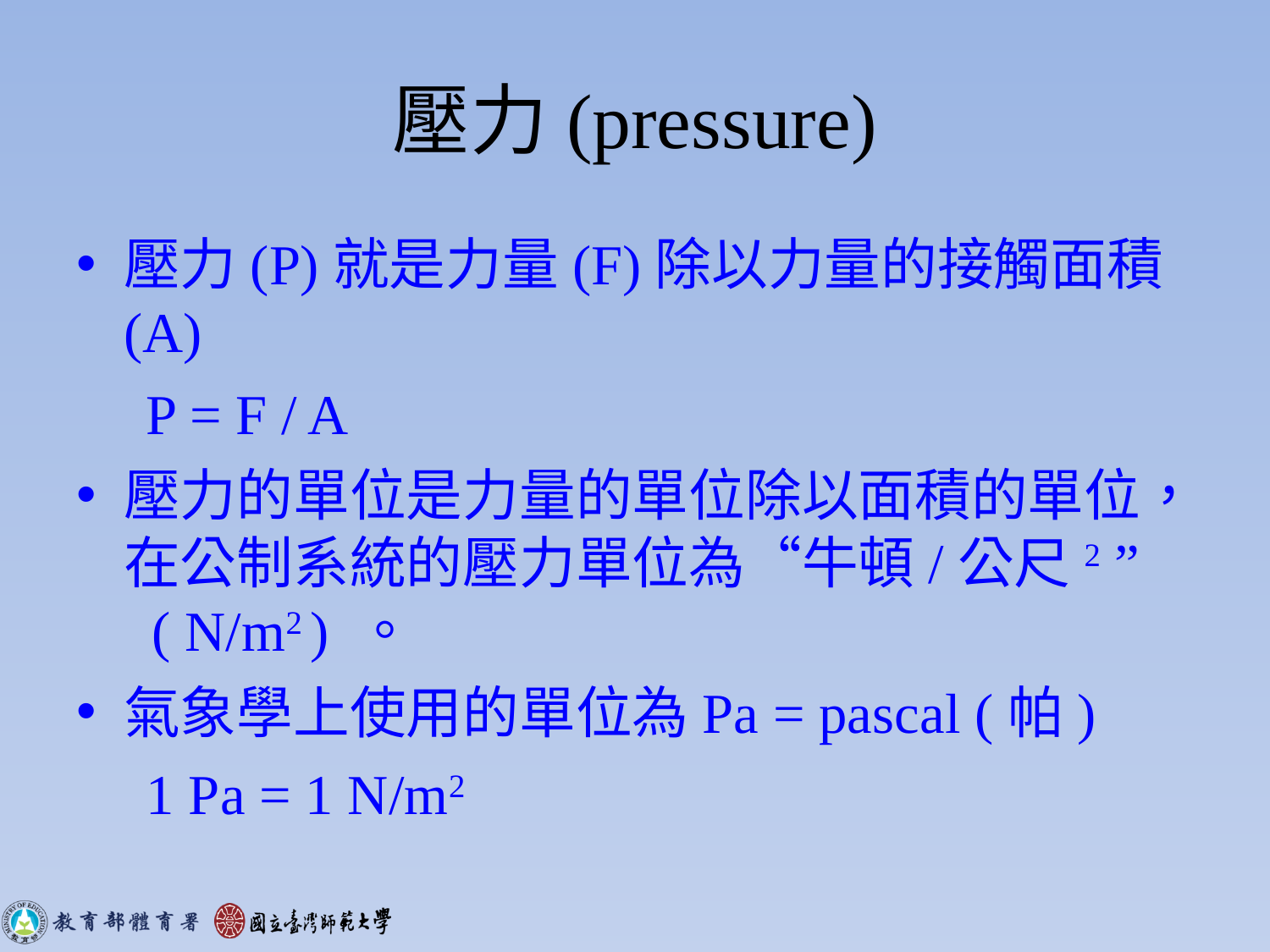

# 壓力(pressure)
壓力(P)就是力量(F)除以力量的接觸面積(A)
　P = F / A
壓力的單位是力量的單位除以面積的單位，在公制系統的壓力單位為“牛頓/公尺2 ”       ( N/m2 ) 。
氣象學上使用的單位為Pa = pascal (帕)
　1 Pa = 1 N/m2